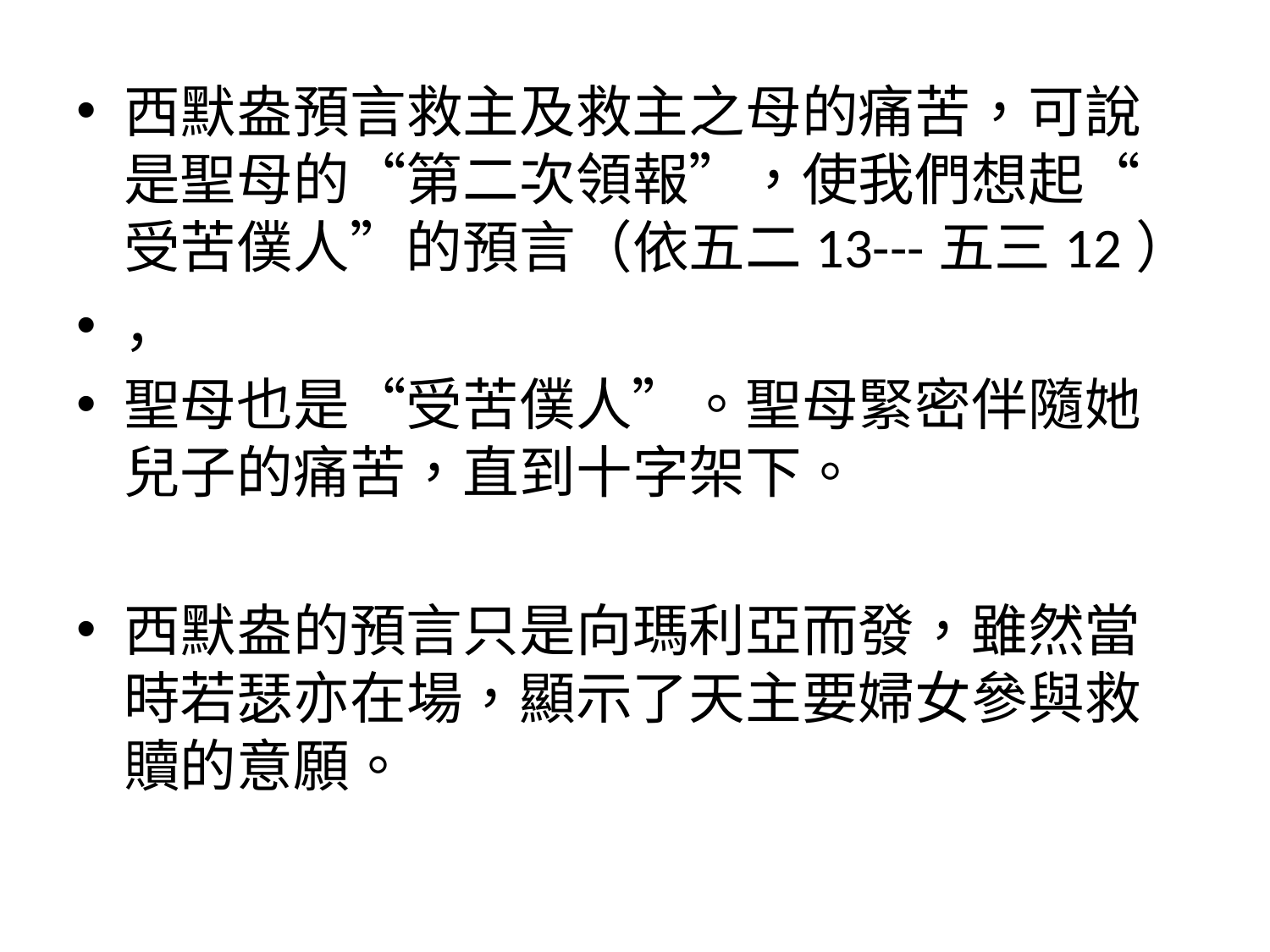

#
西默盎預言救主及救主之母的痛苦，可說是聖母的“第二次領報”，使我們想起“受苦僕人”的預言（依五二13---五三12）
，
聖母也是“受苦僕人”。聖母緊密伴隨她兒子的痛苦，直到十字架下。

西默盎的預言只是向瑪利亞而發，雖然當時若瑟亦在場，顯示了天主要婦女參與救贖的意願。